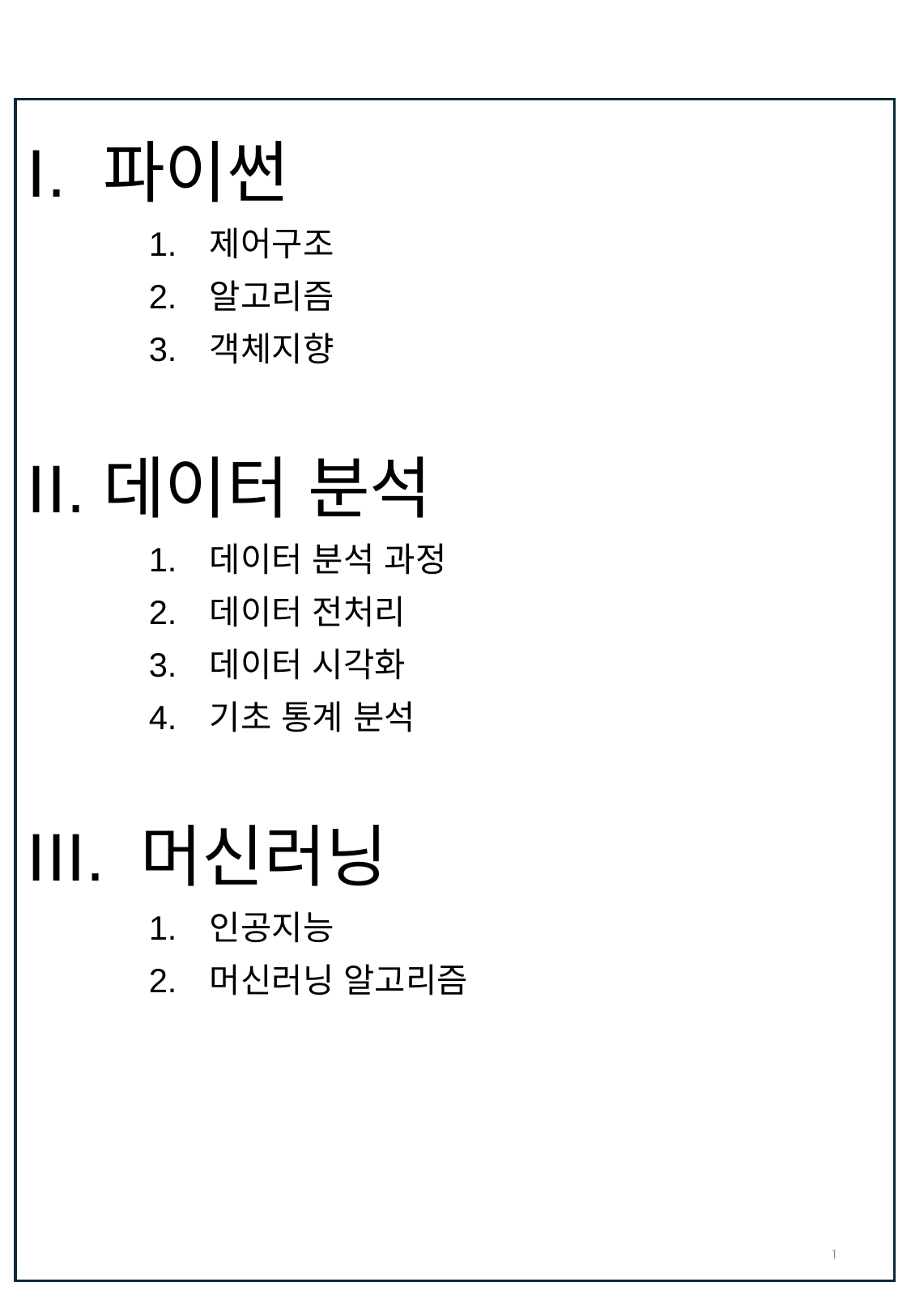

파이썬
제어구조
알고리즘
객체지향

데이터 분석
데이터 분석 과정
데이터 전처리
데이터 시각화
기초 통계 분석

 머신러닝
인공지능
머신러닝 알고리즘

1